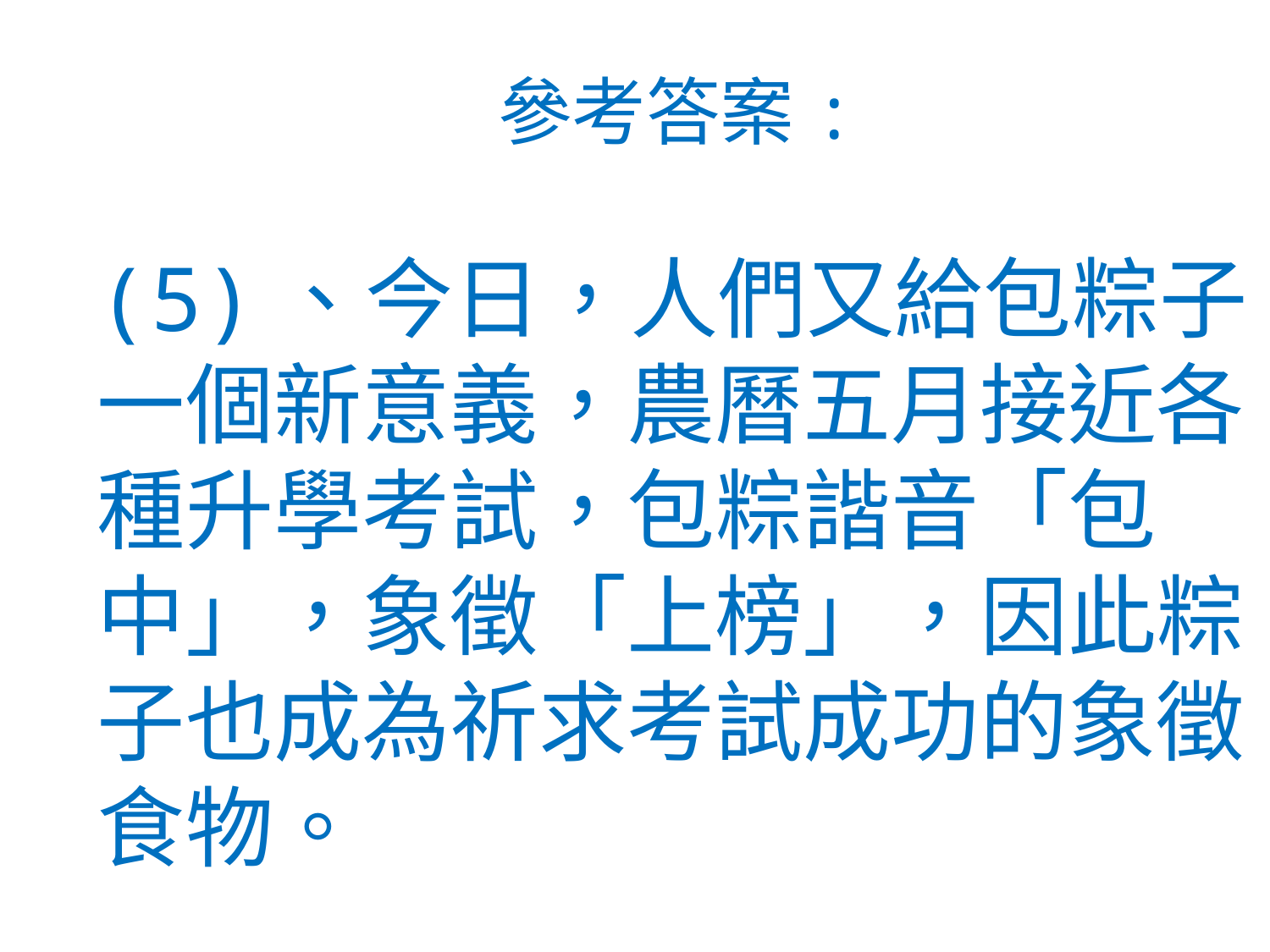

參考答案:

(5)、今日，人們又給包粽子一個新意義，農曆五月接近各種升學考試，包粽諧音「包中」，象徵「上榜」，因此粽子也成為祈求考試成功的象徵食物。